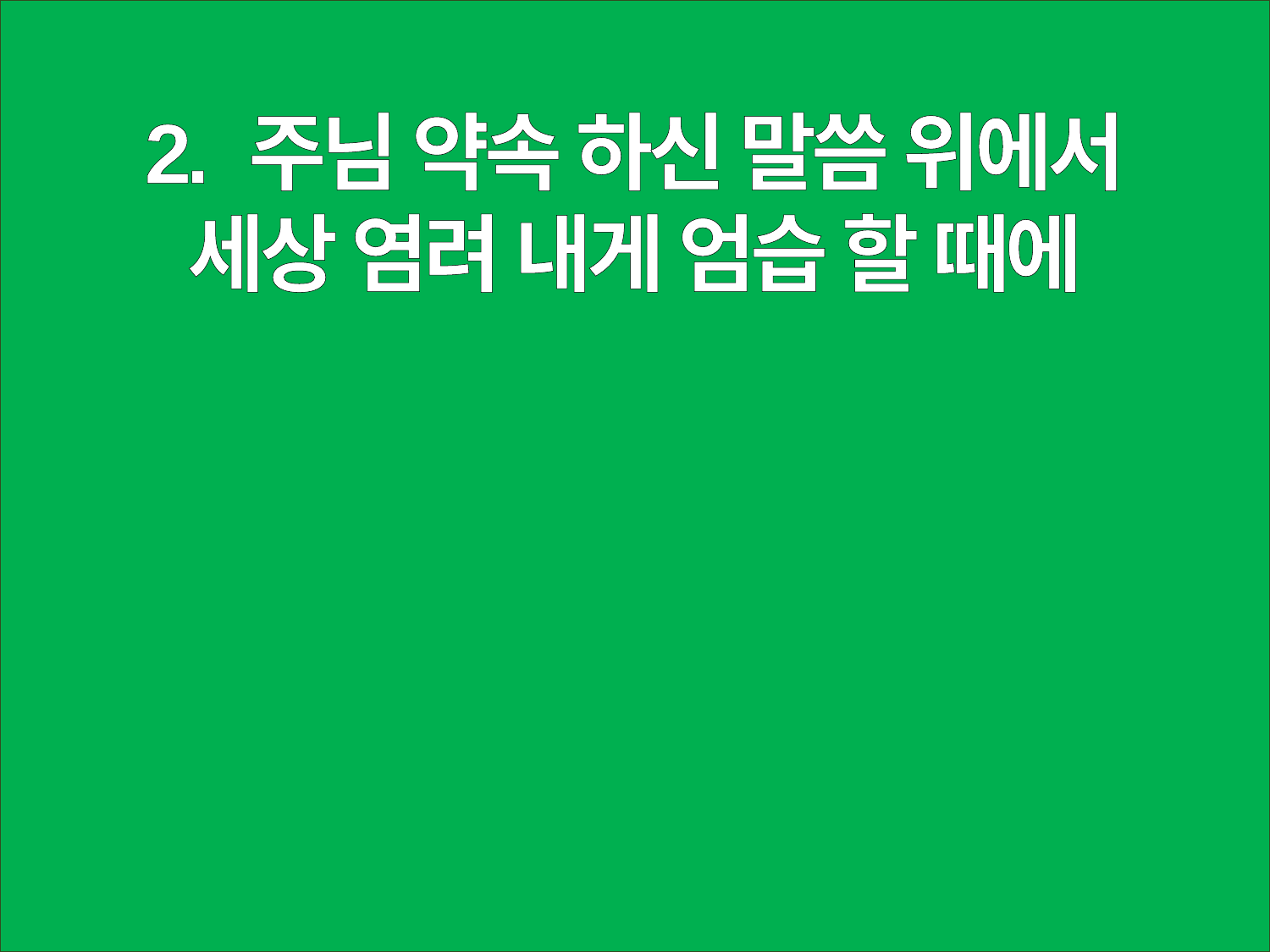

2. 주님 약속 하신 말씀 위에서
세상 염려 내게 엄습 할 때에